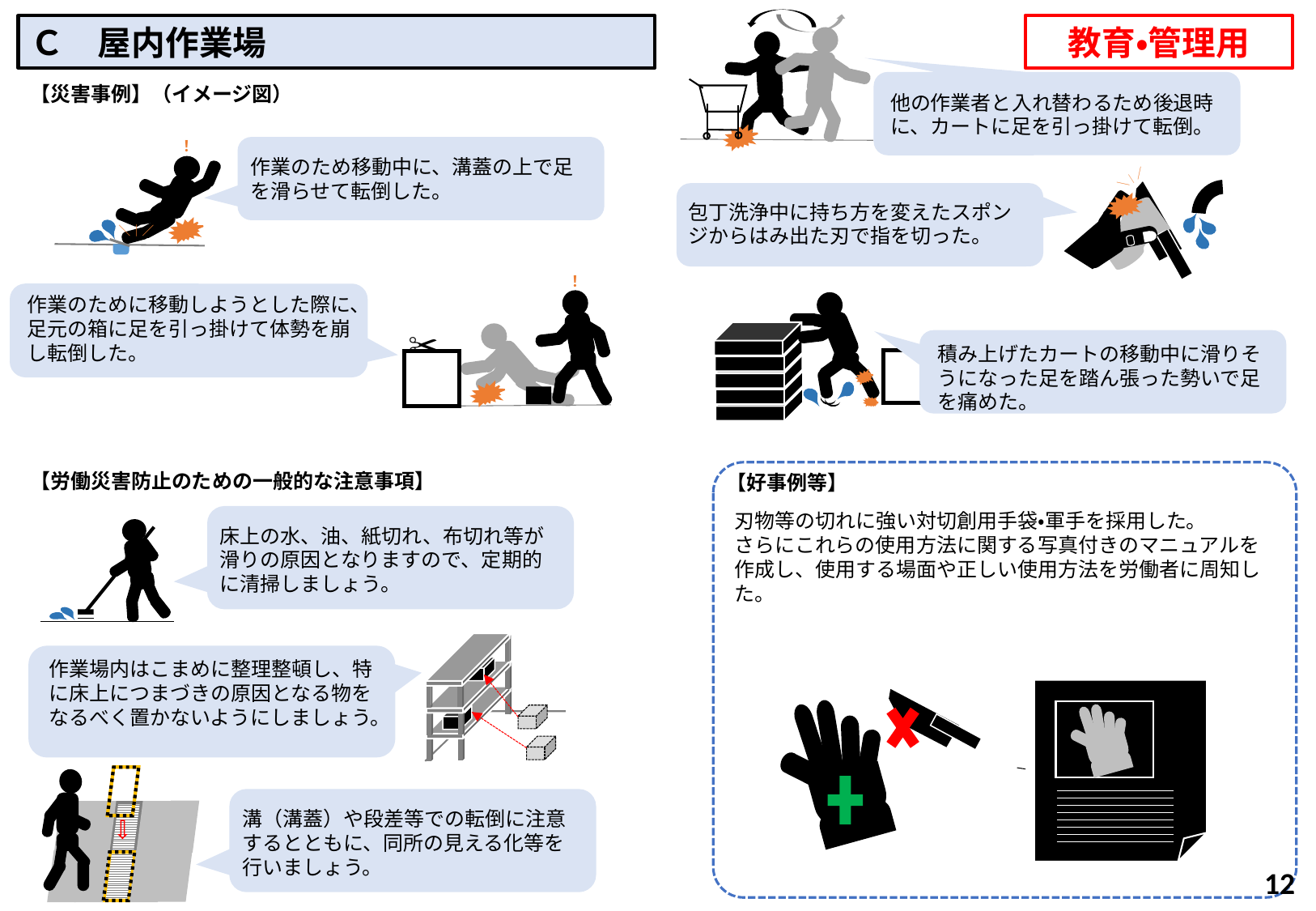

Ｃ　屋内作業場
教育・管理用

【災害事例】（イメージ図）
他の作業者と入れ替わるため後退時に、カートに足を引っ掛けて転倒。
！

＼｜／

作業のため移動中に、溝蓋の上で足を滑らせて転倒した。
＼│／

包丁洗浄中に持ち方を変えたスポンジからはみ出た刃で指を切った。

！

✂

作業のために移動しようとした際に、足元の箱に足を引っ掛けて体勢を崩し転倒した。

積み上げたカートの移動中に滑りそうになった足を踏ん張った勢いで足を痛めた。

【労働災害防止のための一般的な注意事項】

【好事例等】
刃物等の切れに強い対切創用手袋・軍手を採用した。
さらにこれらの使用方法に関する写真付きのマニュアルを作成し、使用する場面や正しい使用方法を労働者に周知した。

床上の水、油、紙切れ、布切れ等が滑りの原因となりますので、定期的に清掃しましょう。

作業場内はこまめに整理整頓し、特に床上につまづきの原因となる物をなるべく置かないようにしましょう。

溝（溝蓋）や段差等での転倒に注意するとともに、同所の見える化等を行いましょう。
12